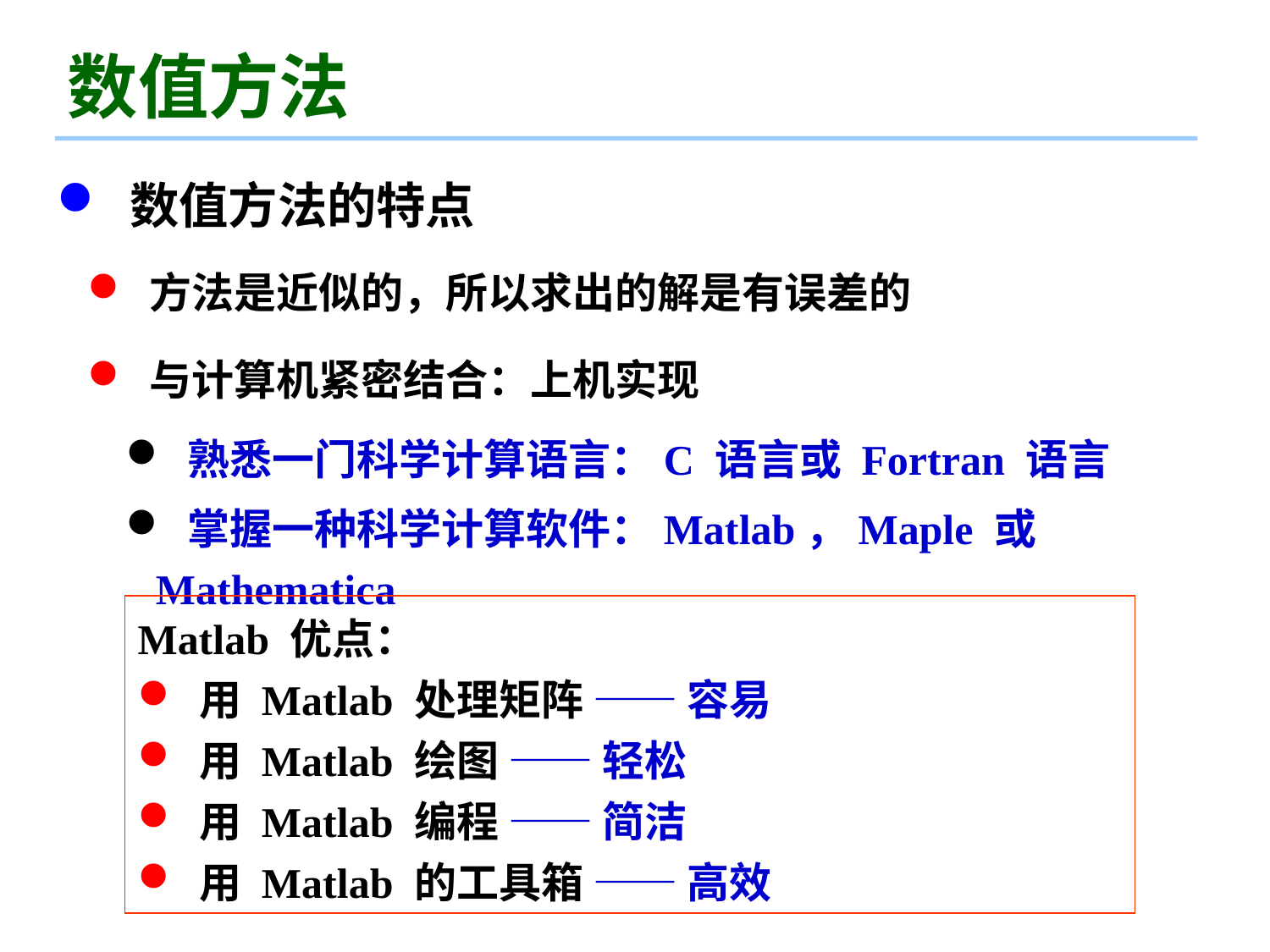

# 数值方法
 数值方法的特点
 方法是近似的，所以求出的解是有误差的
 与计算机紧密结合：上机实现
 熟悉一门科学计算语言：C 语言或 Fortran 语言
 掌握一种科学计算软件：Matlab，Maple 或 Mathematica
Matlab 优点：
 用 Matlab 处理矩阵 —— 容易
 用 Matlab 绘图 —— 轻松
 用 Matlab 编程 —— 简洁
 用 Matlab 的工具箱 —— 高效